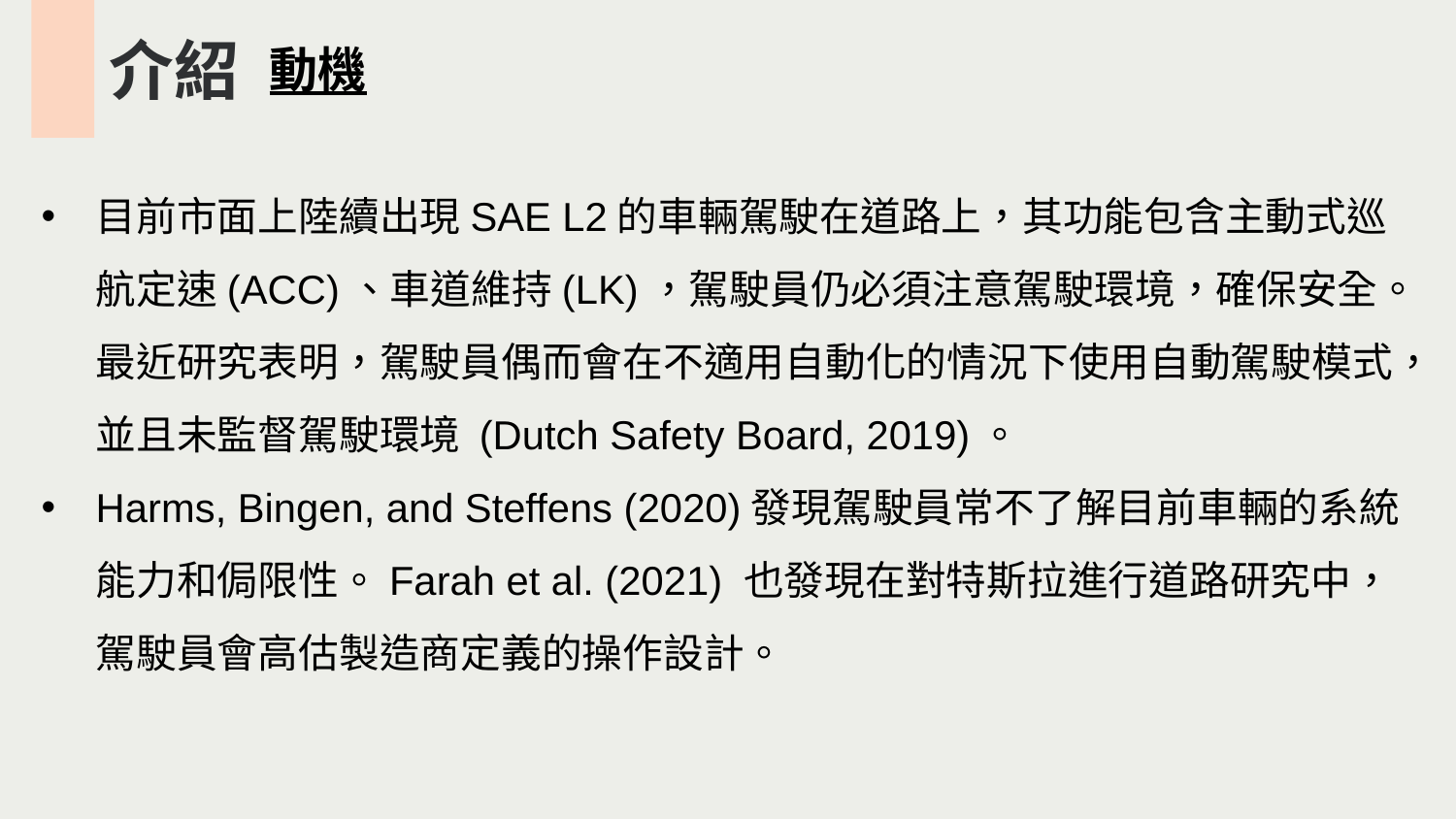

介紹
動機
目前市面上陸續出現SAE L2的車輛駕駛在道路上，其功能包含主動式巡航定速(ACC)、車道維持(LK)，駕駛員仍必須注意駕駛環境，確保安全。最近研究表明，駕駛員偶而會在不適用自動化的情況下使用自動駕駛模式，並且未監督駕駛環境 (Dutch Safety Board, 2019)。
Harms, Bingen, and Steffens (2020)發現駕駛員常不了解目前車輛的系統能力和侷限性。Farah et al. (2021) 也發現在對特斯拉進行道路研究中，駕駛員會高估製造商定義的操作設計。